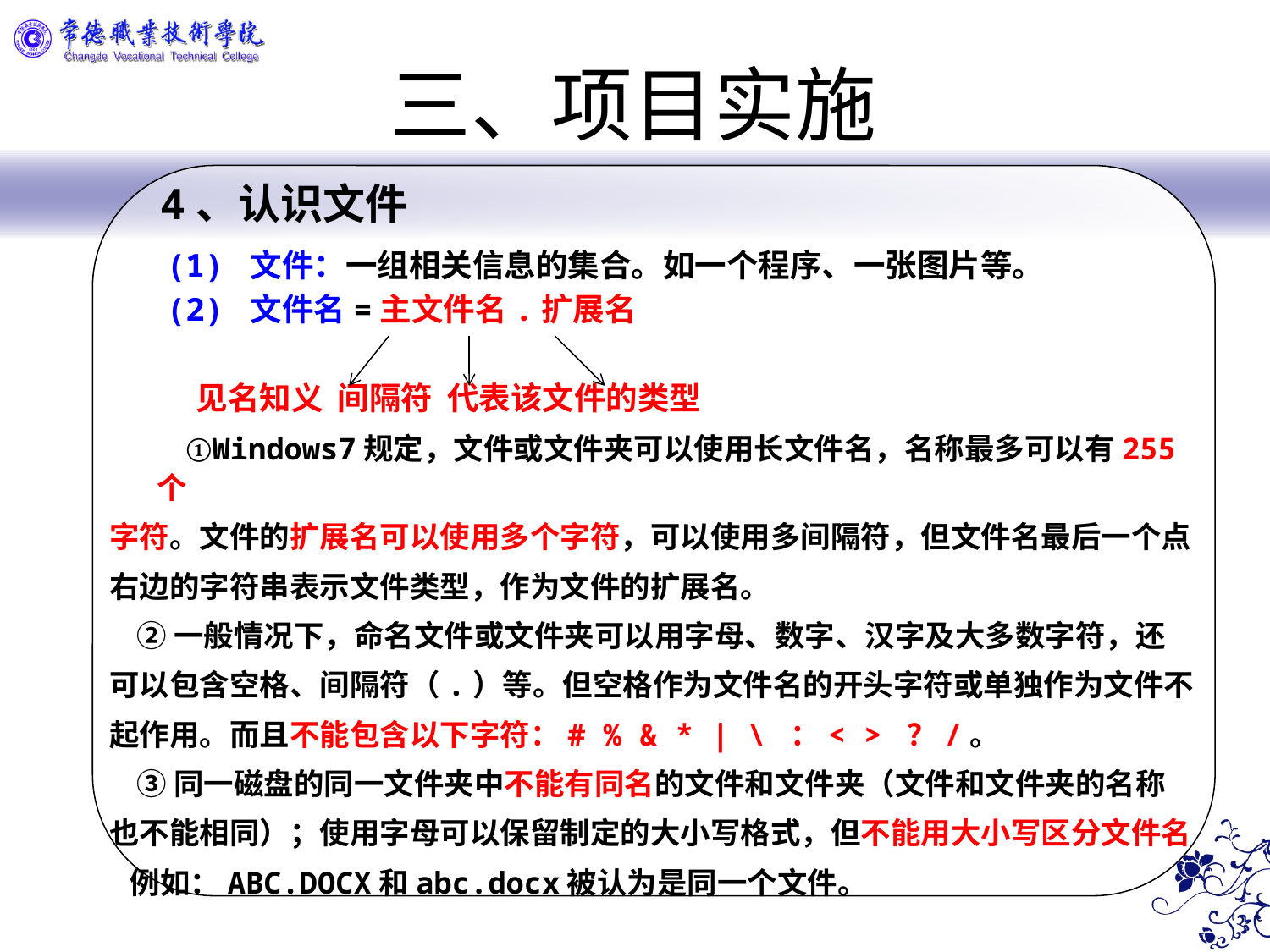

# 三、项目实施

  4、认识文件
   (1) 文件：一组相关信息的集合。如一个程序、一张图片等。
   (2) 文件名=主文件名.扩展名

           见名知义  间隔符  代表该文件的类型
    ①Windows7规定，文件或文件夹可以使用长文件名，名称最多可以有255个
字符。文件的扩展名可以使用多个字符，可以使用多间隔符，但文件名最后一个点
右边的字符串表示文件类型，作为文件的扩展名。
    ②一般情况下，命名文件或文件夹可以用字母、数字、汉字及大多数字符，还
可以包含空格、间隔符（.）等。但空格作为文件名的开头字符或单独作为文件不
起作用。而且不能包含以下字符：# % & * | \ ：< > ？/。
    ③同一磁盘的同一文件夹中不能有同名的文件和文件夹（文件和文件夹的名称
也不能相同）；使用字母可以保留制定的大小写格式，但不能用大小写区分文件名
  例如：ABC.DOCX和abc.docx被认为是同一个文件。